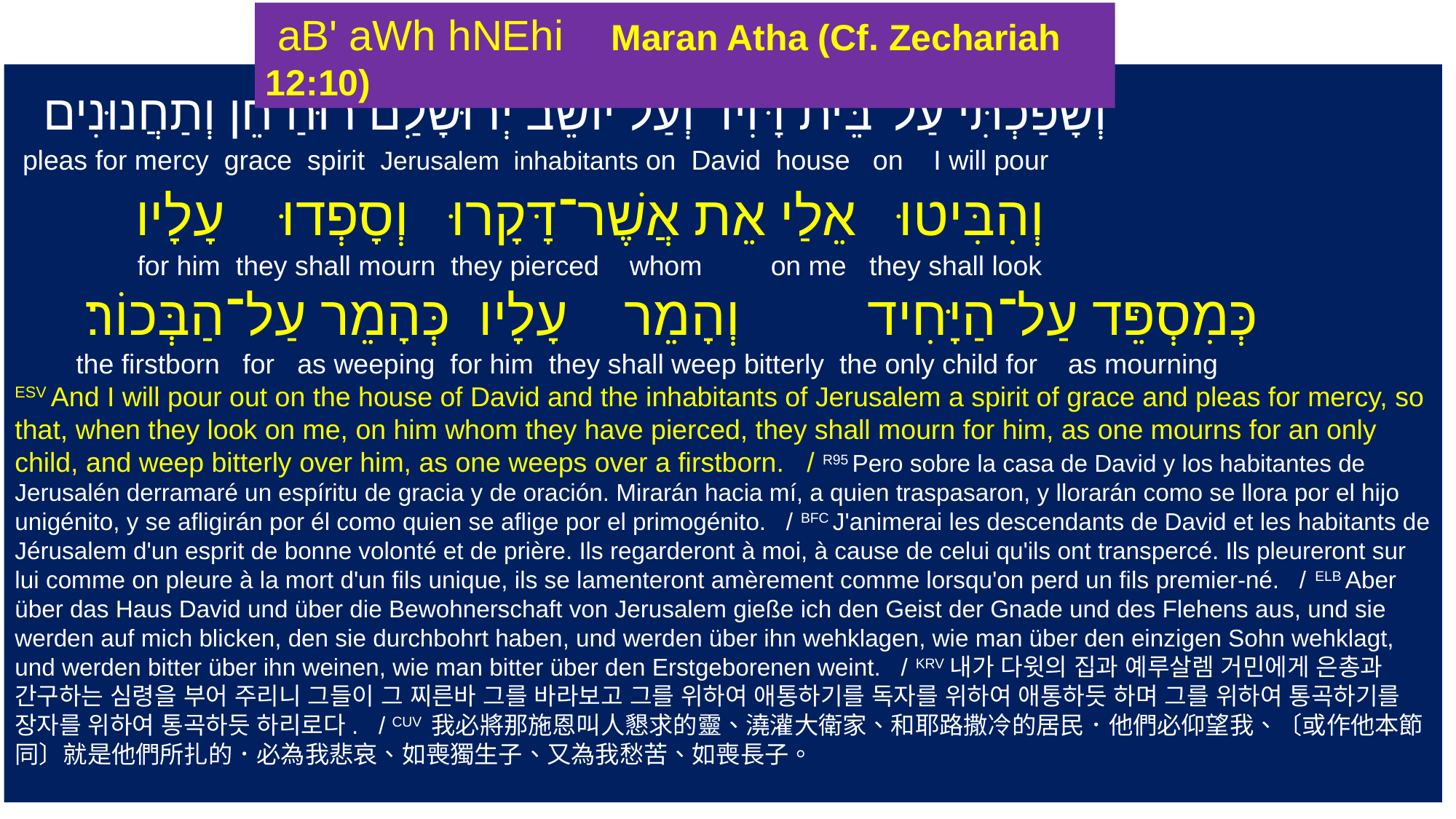

aB' aWh hNEhi    Maran Atha (Cf. Zechariah 12:10)
  ‎וְשָׁפַכְתִּי עַל־בֵּית דָּוִיד וְעַל יוֹשֵׁב יְרוּשָׁלִַם רוּחַ חֵן וְתַחֲנוּנִים
 pleas for mercy  grace  spirit  Jerusalem  inhabitants on  David  house   on    I will pour
   ‎ וְהִבִּיטוּ   אֵלַי אֵת אֲשֶׁר־דָּקָרוּ   וְסָפְדוּ    עָלָיו
                for him  they shall mourn  they pierced    whom         on me   they shall look
 כְּמִסְפֵּד עַל־הַיָּחִיד         וְהָמֵר    עָלָיו  כְּהָמֵר עַל־הַבְּכוֹר׃
        the firstborn   for   as weeping  for him  they shall weep bitterly  the only child for    as mourning
ESV And I will pour out on the house of David and the inhabitants of Jerusalem a spirit of grace and pleas for mercy, so that, when they look on me, on him whom they have pierced, they shall mourn for him, as one mourns for an only child, and weep bitterly over him, as one weeps over a firstborn.   / R95 Pero sobre la casa de David y los habitantes de Jerusalén derramaré un espíritu de gracia y de oración. Mirarán hacia mí, a quien traspasaron, y llorarán como se llora por el hijo unigénito, y se afligirán por él como quien se aflige por el primogénito.   / BFC J'animerai les descendants de David et les habitants de Jérusalem d'un esprit de bonne volonté et de prière. Ils regarderont à moi, à cause de celui qu'ils ont transpercé. Ils pleureront sur lui comme on pleure à la mort d'un fils unique, ils se lamenteront amèrement comme lorsqu'on perd un fils premier-né.   / ELB Aber über das Haus David und über die Bewohnerschaft von Jerusalem gieße ich den Geist der Gnade und des Flehens aus, und sie werden auf mich blicken, den sie durchbohrt haben, und werden über ihn wehklagen, wie man über den einzigen Sohn wehklagt, und werden bitter über ihn weinen, wie man bitter über den Erstgeborenen weint.   / KRV내가 다윗의 집과 예루살렘 거민에게 은총과 간구하는 심령을 부어 주리니 그들이 그 찌른바 그를 바라보고 그를 위하여 애통하기를 독자를 위하여 애통하듯 하며 그를 위하여 통곡하기를 장자를 위하여 통곡하듯 하리로다.   / CUV 我必將那施恩叫人懇求的靈、澆灌大衛家、和耶路撒冷的居民．他們必仰望我、〔或作他本節同〕就是他們所扎的．必為我悲哀、如喪獨生子、又為我愁苦、如喪長子。